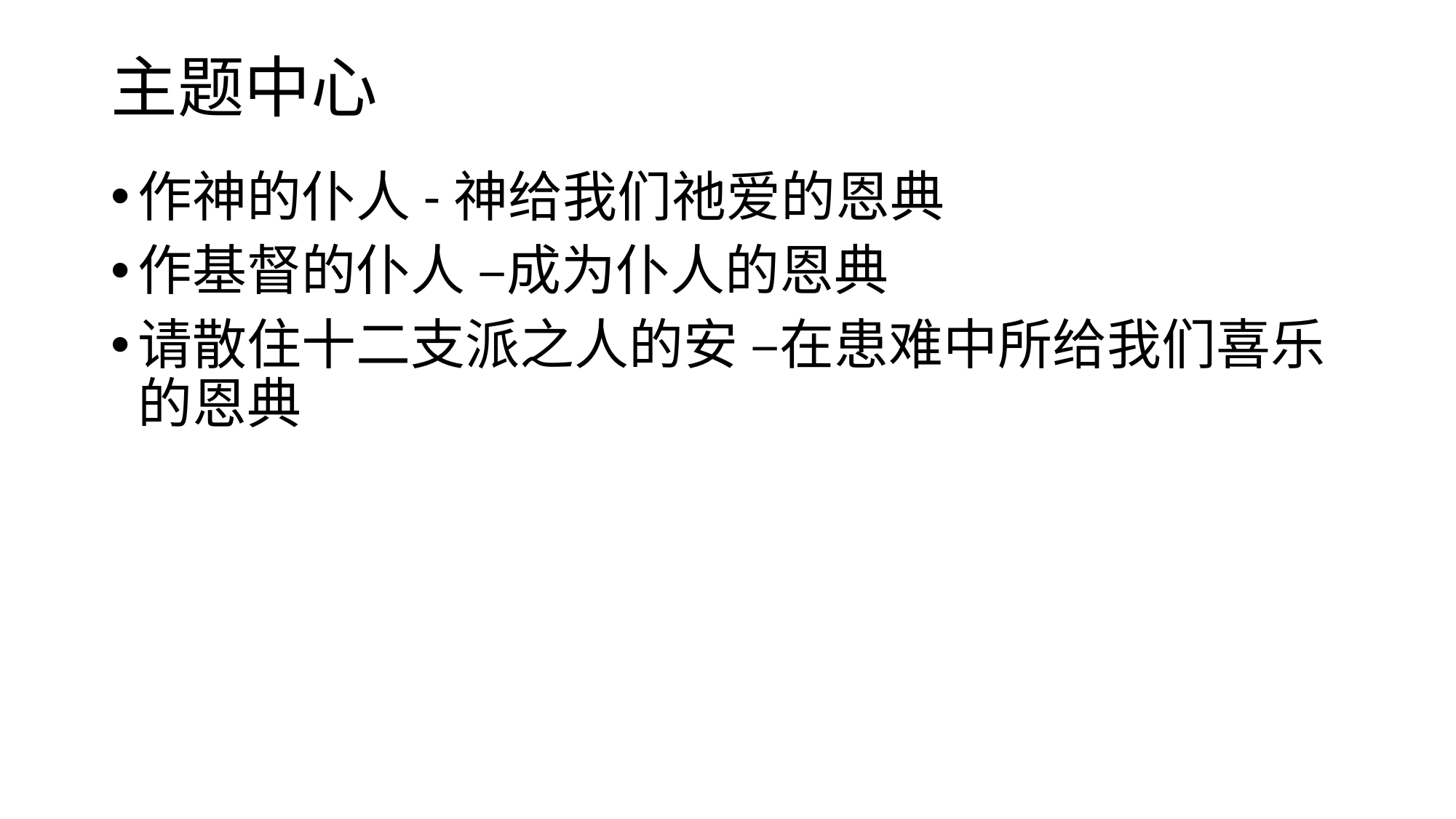

# 主题中心
作神的仆人-神给我们祂爱的恩典
作基督的仆人 –成为仆人的恩典
请散住十二支派之人的安 –在患难中所给我们喜乐的恩典